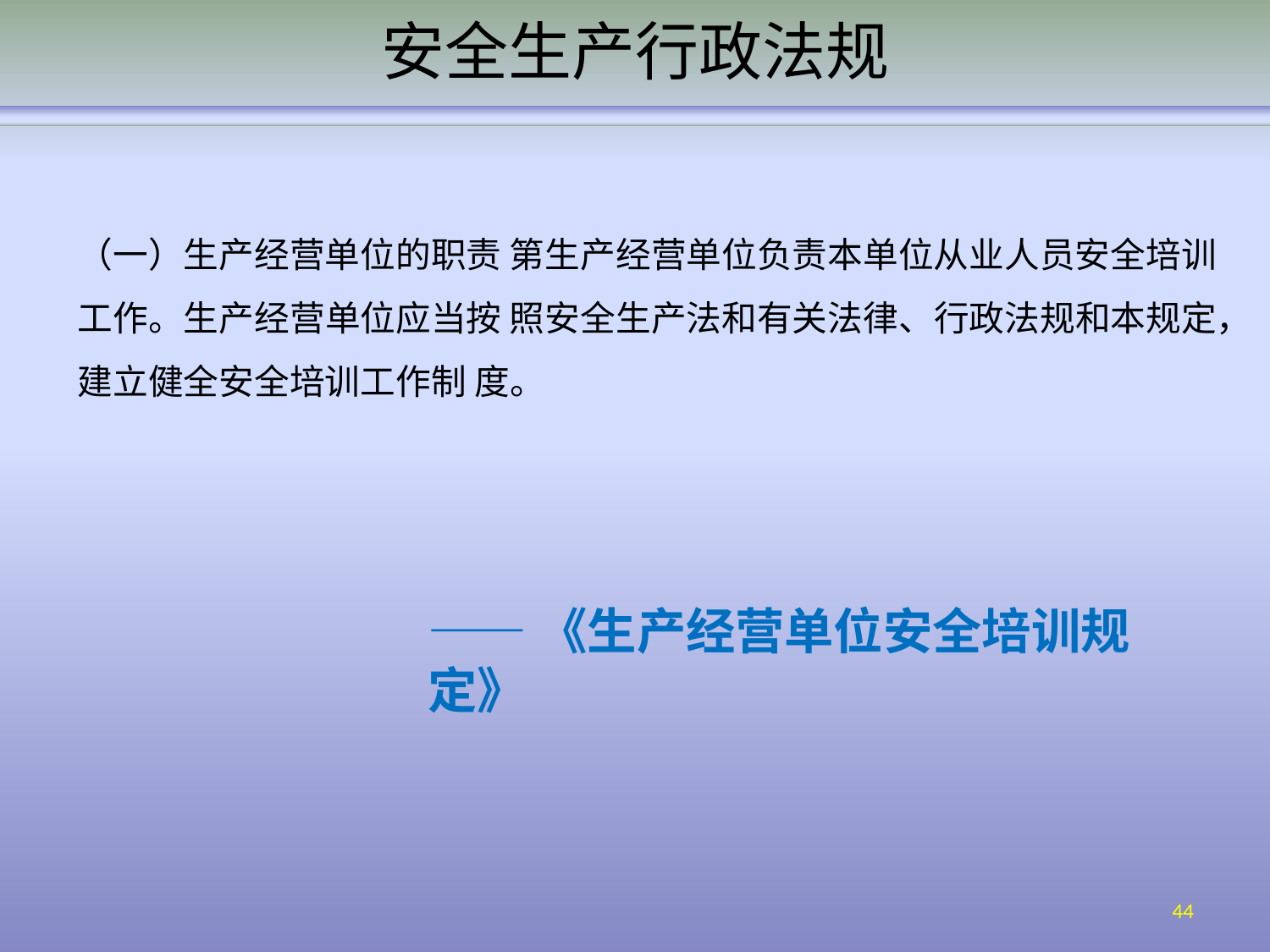

# 安全生产行政法规
（一）生产经营单位的职责 第生产经营单位负责本单位从业人员安全培训工作。生产经营单位应当按 照安全生产法和有关法律、行政法规和本规定，建立健全安全培训工作制 度。
——《生产经营单位安全培训规定》
44